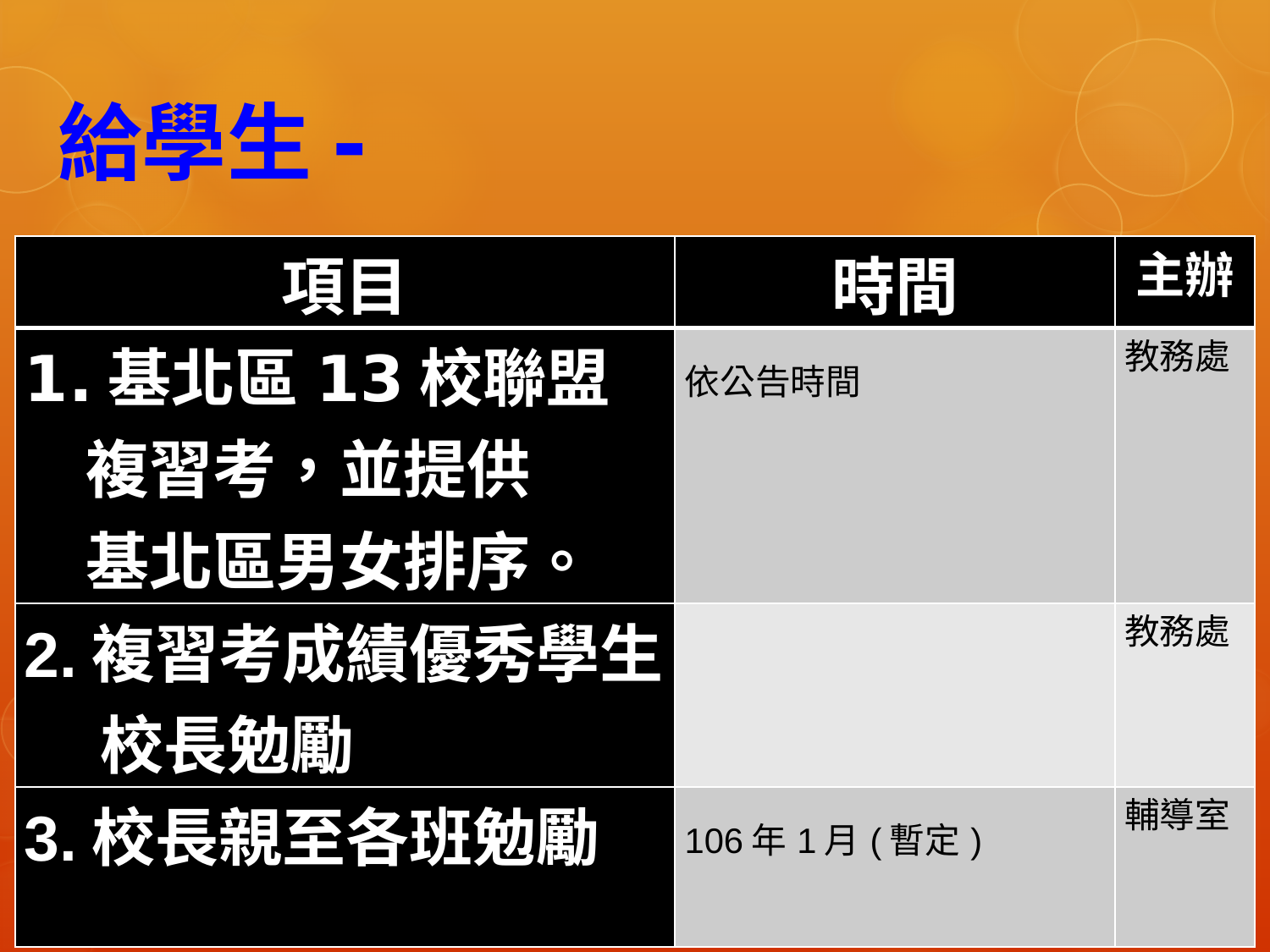

# 給學生-
複習考

| 項目 | 時間 | 主辦 |
| --- | --- | --- |
| 1.基北區13校聯盟 複習考，並提供 基北區男女排序。 | 依公告時間 | 教務處 |
| 2.複習考成績優秀學生 校長勉勵 |  | 教務處 |
| 3.校長親至各班勉勵 | 106年1月(暫定) | 輔導室 |